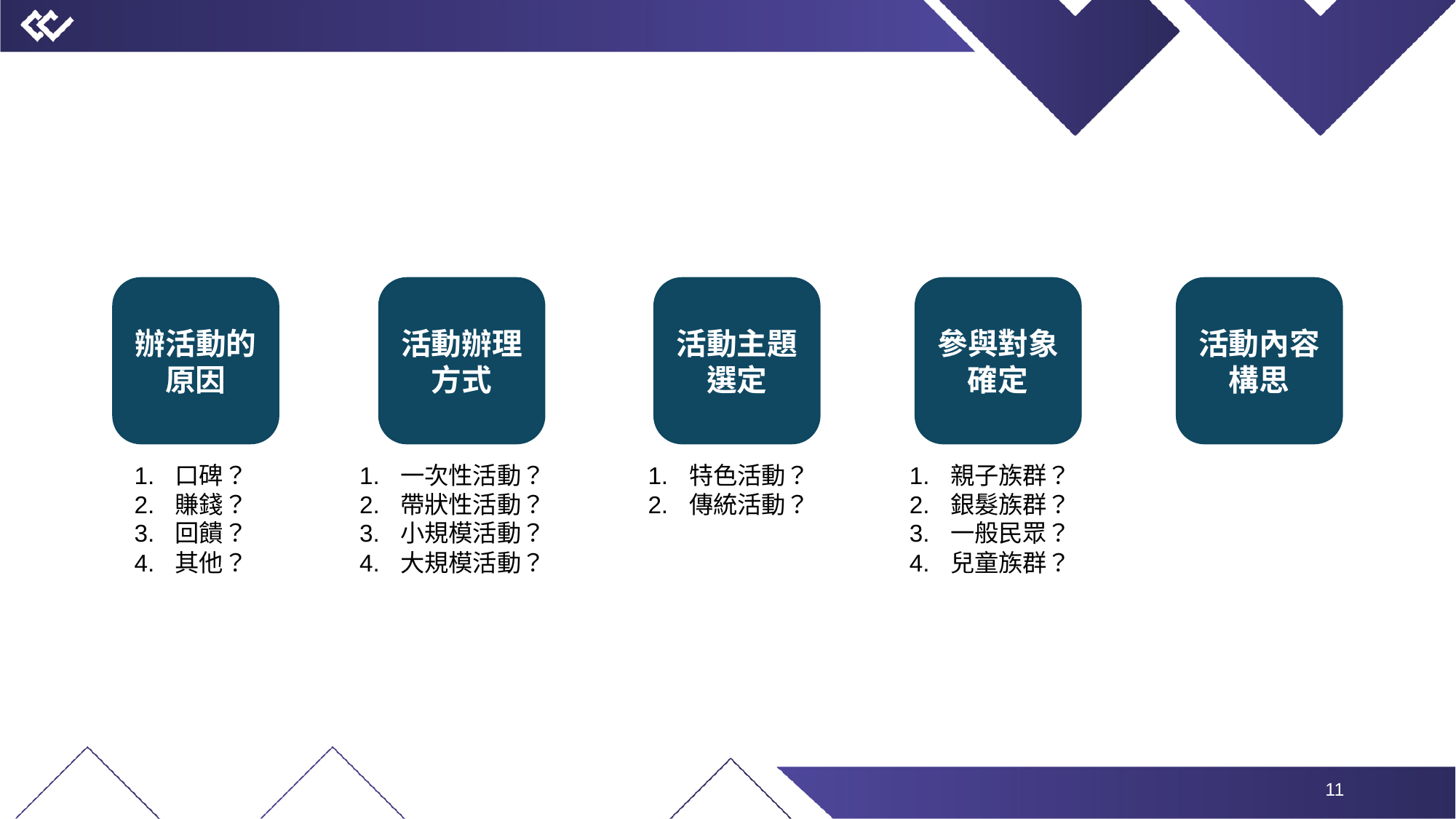

辦活動的原因
活動辦理方式
活動主題選定
參與對象確定
活動內容構思
口碑？
賺錢？
回饋？
其他？
一次性活動？
帶狀性活動？
小規模活動？
大規模活動？
特色活動？
傳統活動？
親子族群？
銀髮族群？
一般民眾？
兒童族群？
11